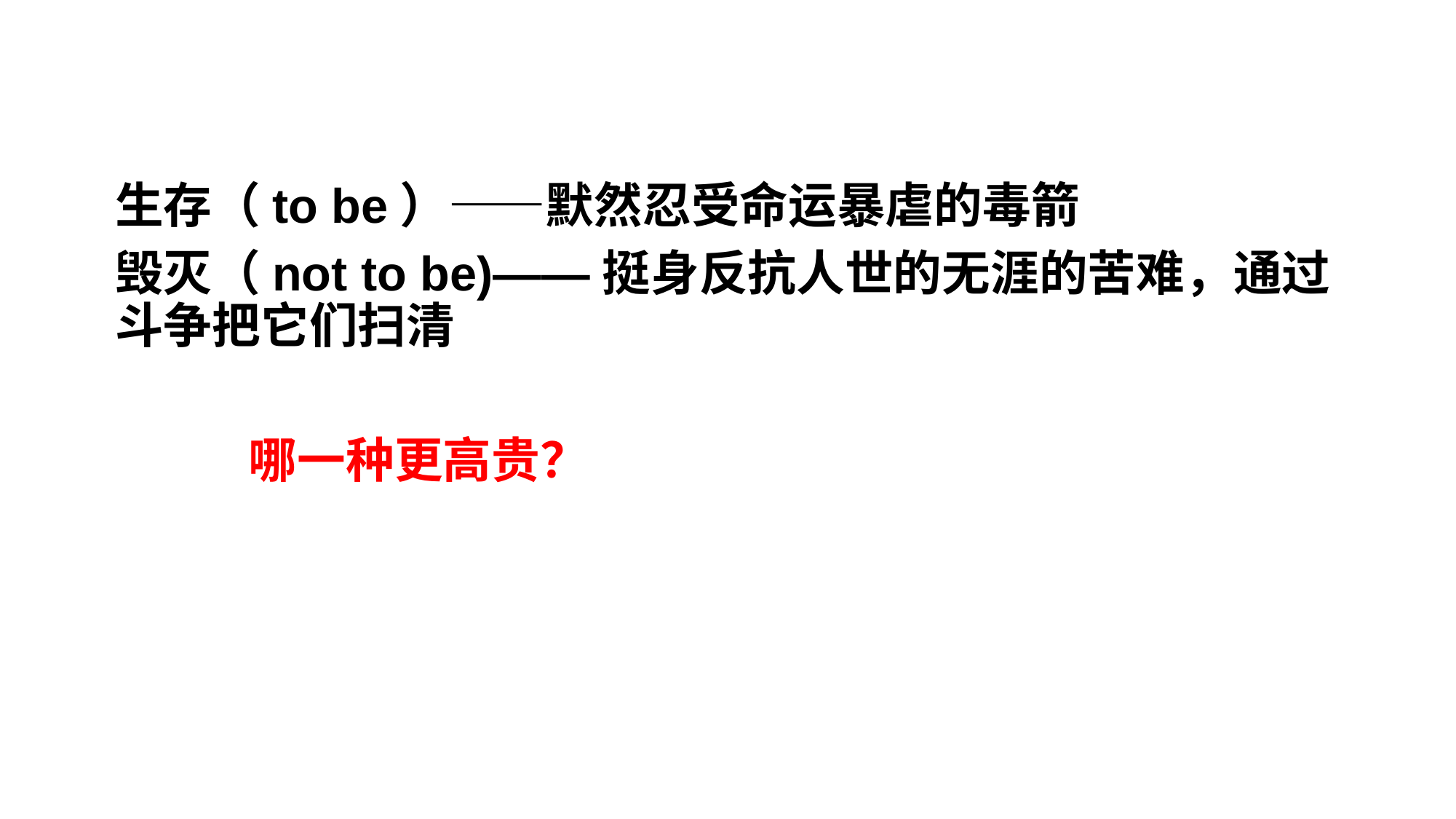

生存（to be）——默然忍受命运暴虐的毒箭
毁灭（not to be)——挺身反抗人世的无涯的苦难，通过斗争把它们扫清

           哪一种更高贵？